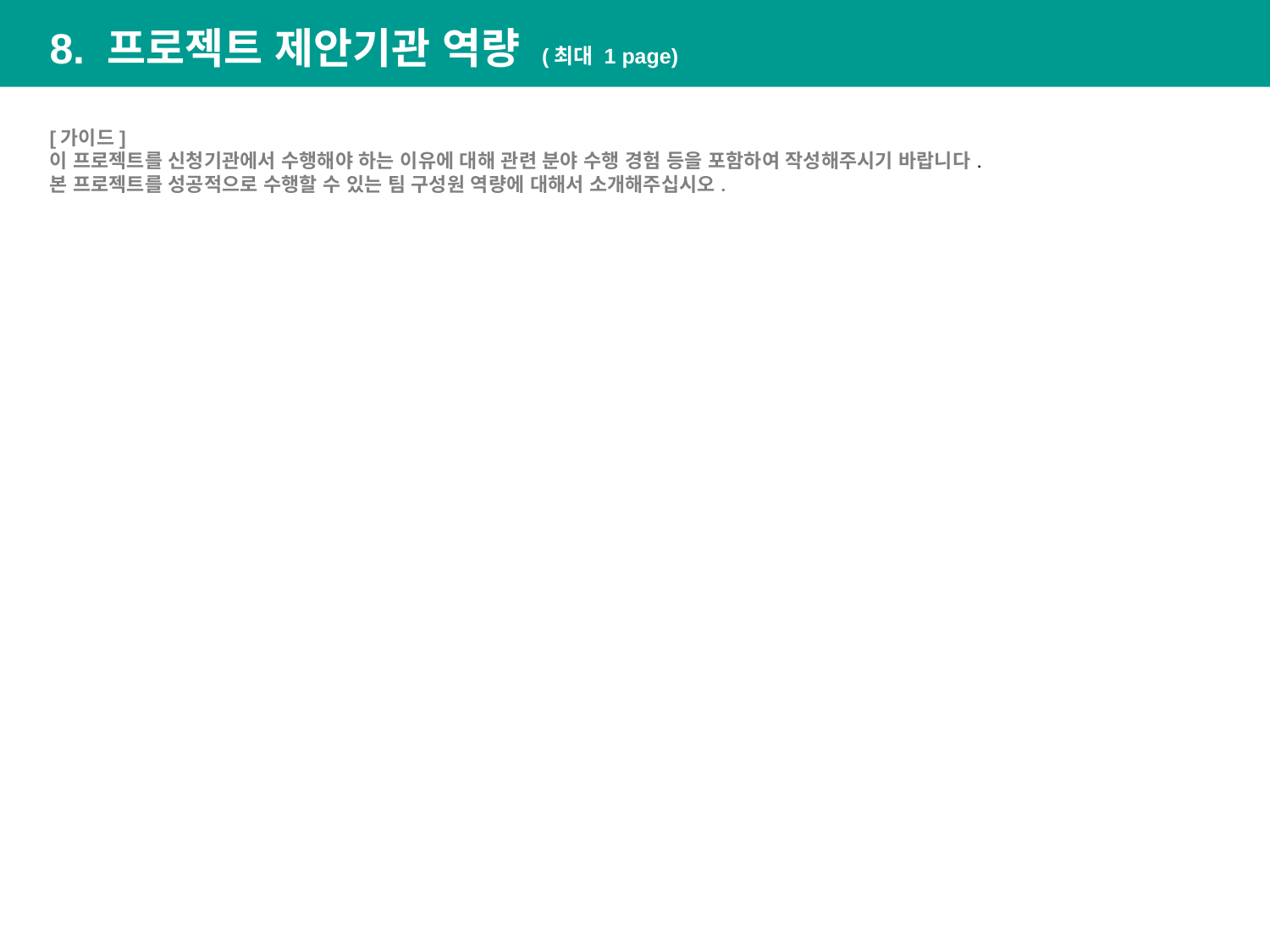

8. 프로젝트 제안기관 역량 (최대 1 page)
[가이드]
이 프로젝트를 신청기관에서 수행해야 하는 이유에 대해 관련 분야 수행 경험 등을 포함하여 작성해주시기 바랍니다.
본 프로젝트를 성공적으로 수행할 수 있는 팀 구성원 역량에 대해서 소개해주십시오.